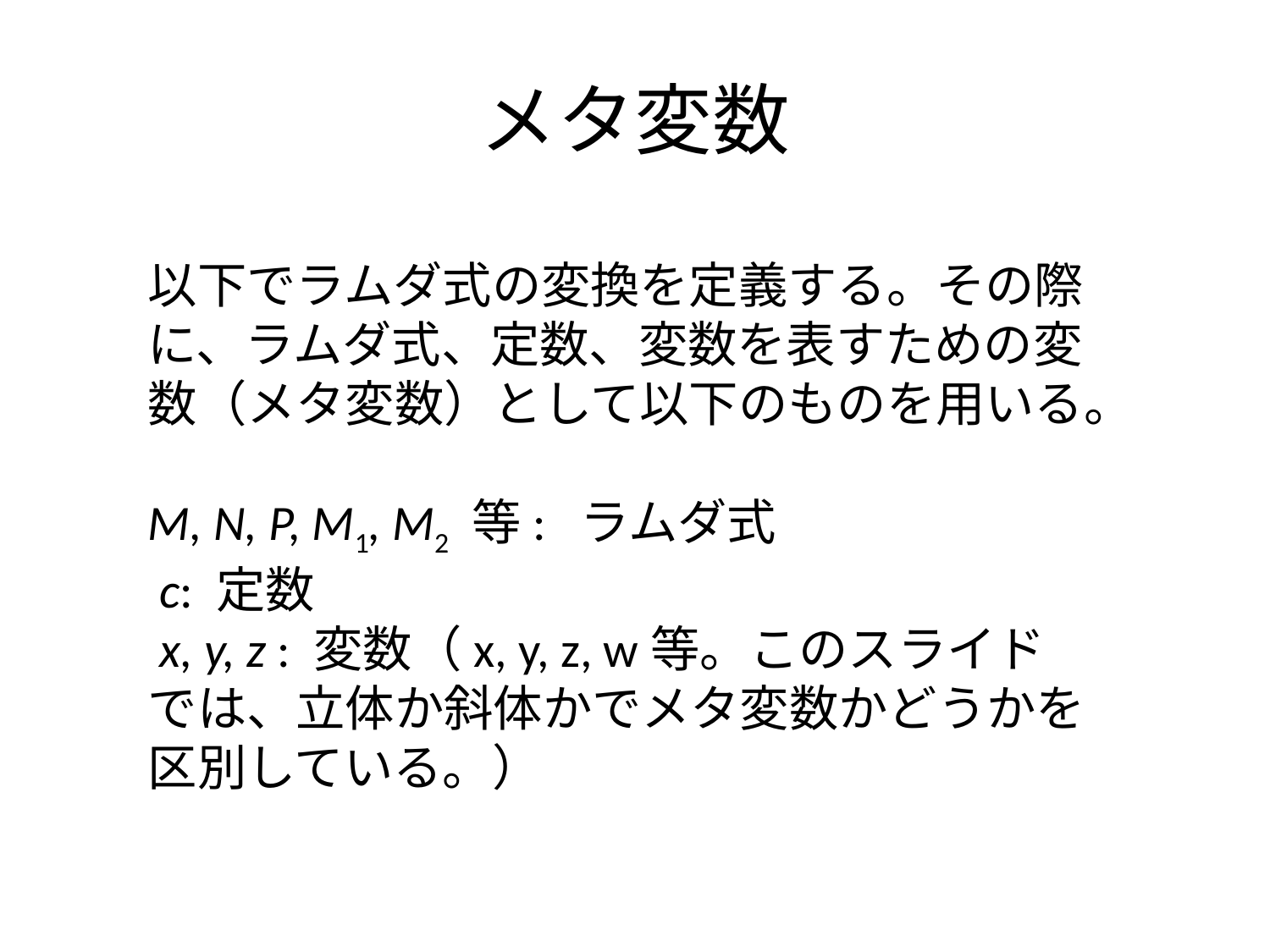

メタ変数
以下でラムダ式の変換を定義する。その際に、ラムダ式、定数、変数を表すための変数（メタ変数）として以下のものを用いる。

M, N, P, M1, M2 等:  ラムダ式
 c: 定数
 x, y, z : 変数（x, y, z, w等。このスライドでは、立体か斜体かでメタ変数かどうかを区別している。）